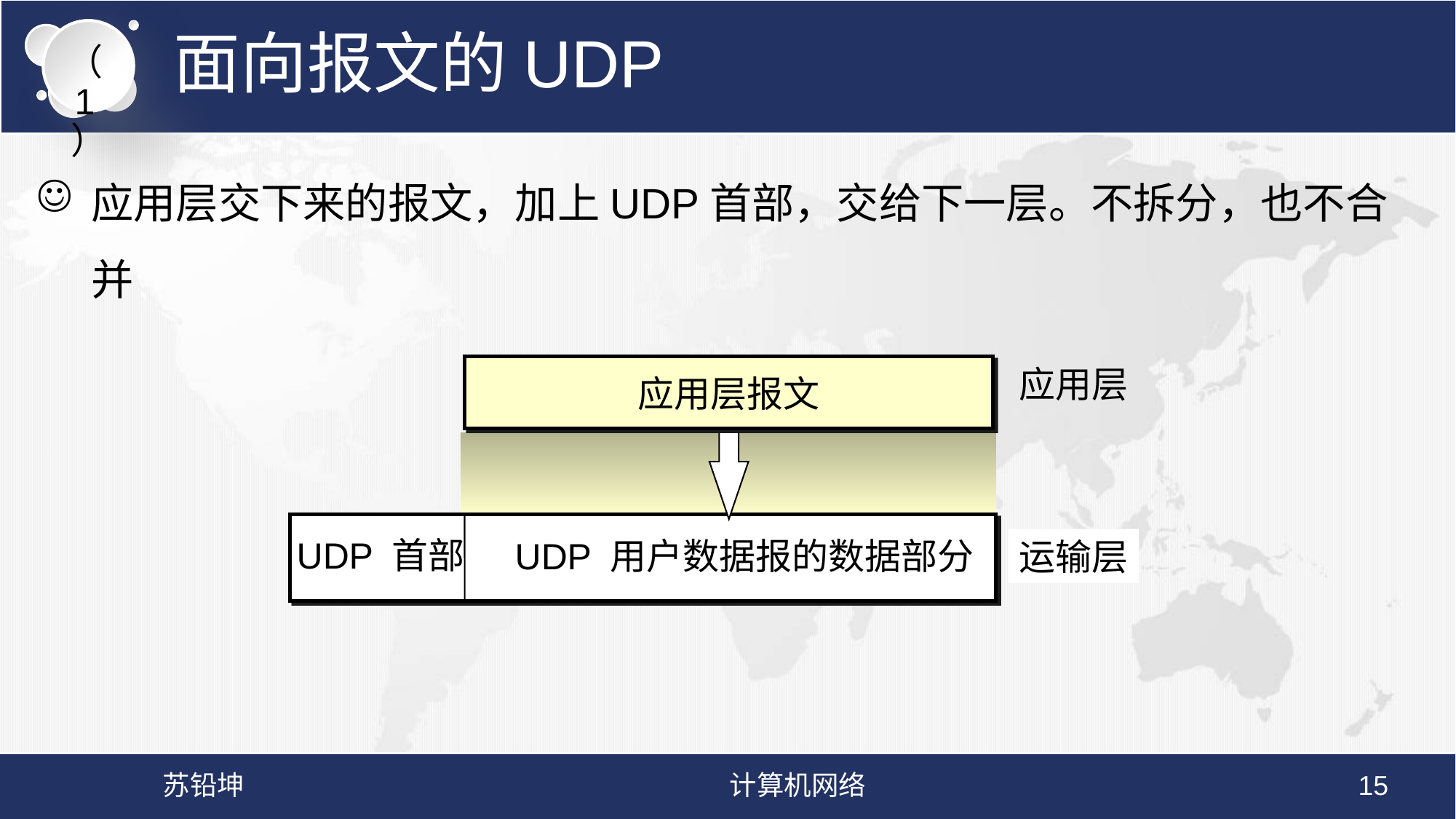

# 面向报文的UDP
（1）
应用层交下来的报文，加上UDP首部，交给下一层。不拆分，也不合并

应用层报文
应用层

UDP 首部
UDP 用户数据报的数据部分
运输层
苏铅坤
计算机网络
15